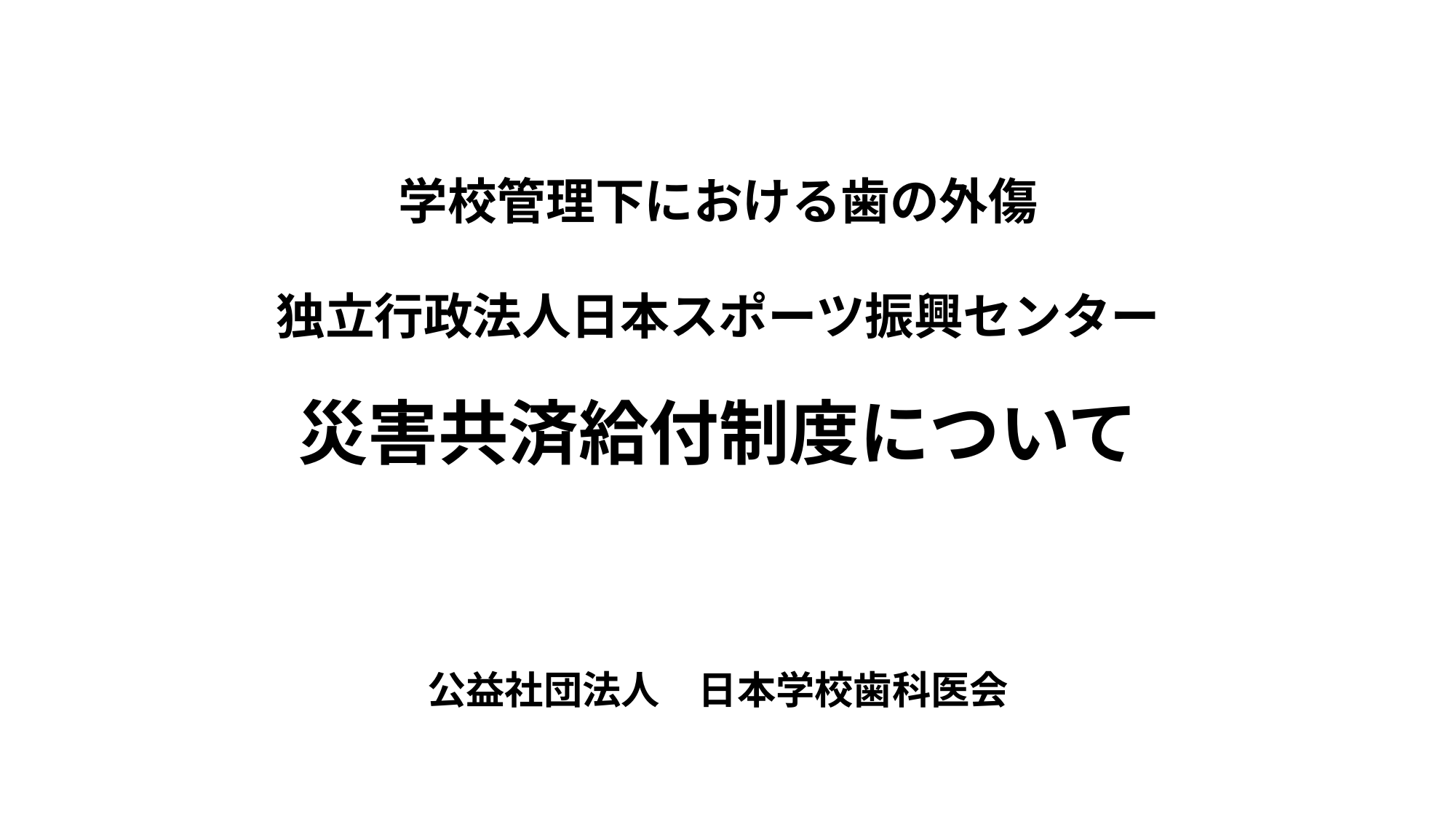

学校管理下における歯の外傷

独立行政法人日本スポーツ振興センター

災害共済給付制度について
# 公益社団法人　日本学校歯科医会